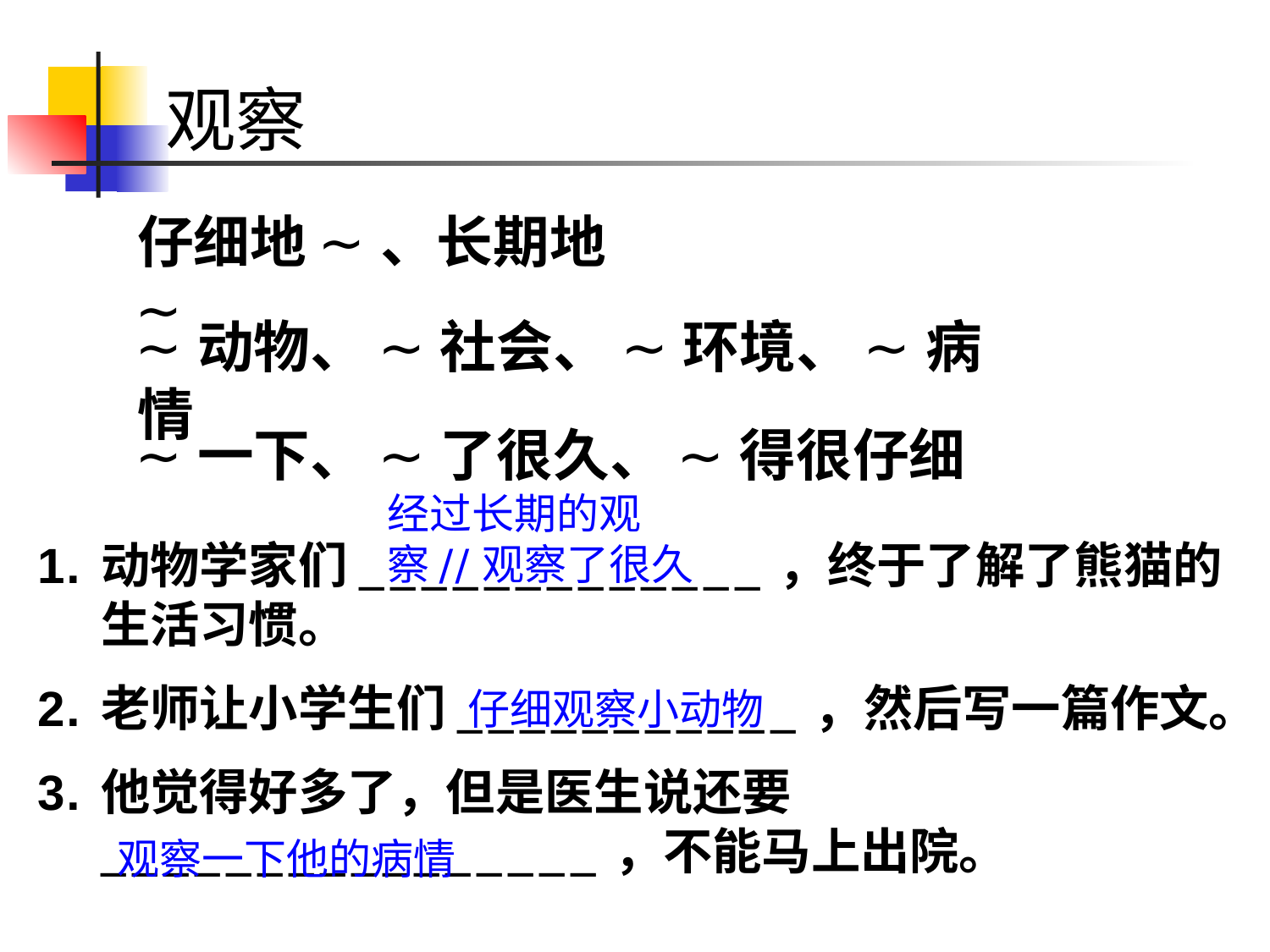

# 观察
仔细地~、长期地~
~动物、~社会、~环境、~病情
~一下、~了很久、~得很仔细
经过长期的观察//观察了很久
动物学家们_____________，终于了解了熊猫的生活习惯。
老师让小学生们___________，然后写一篇作文。
他觉得好多了，但是医生说还要________________，不能马上出院。
仔细观察小动物
观察一下他的病情